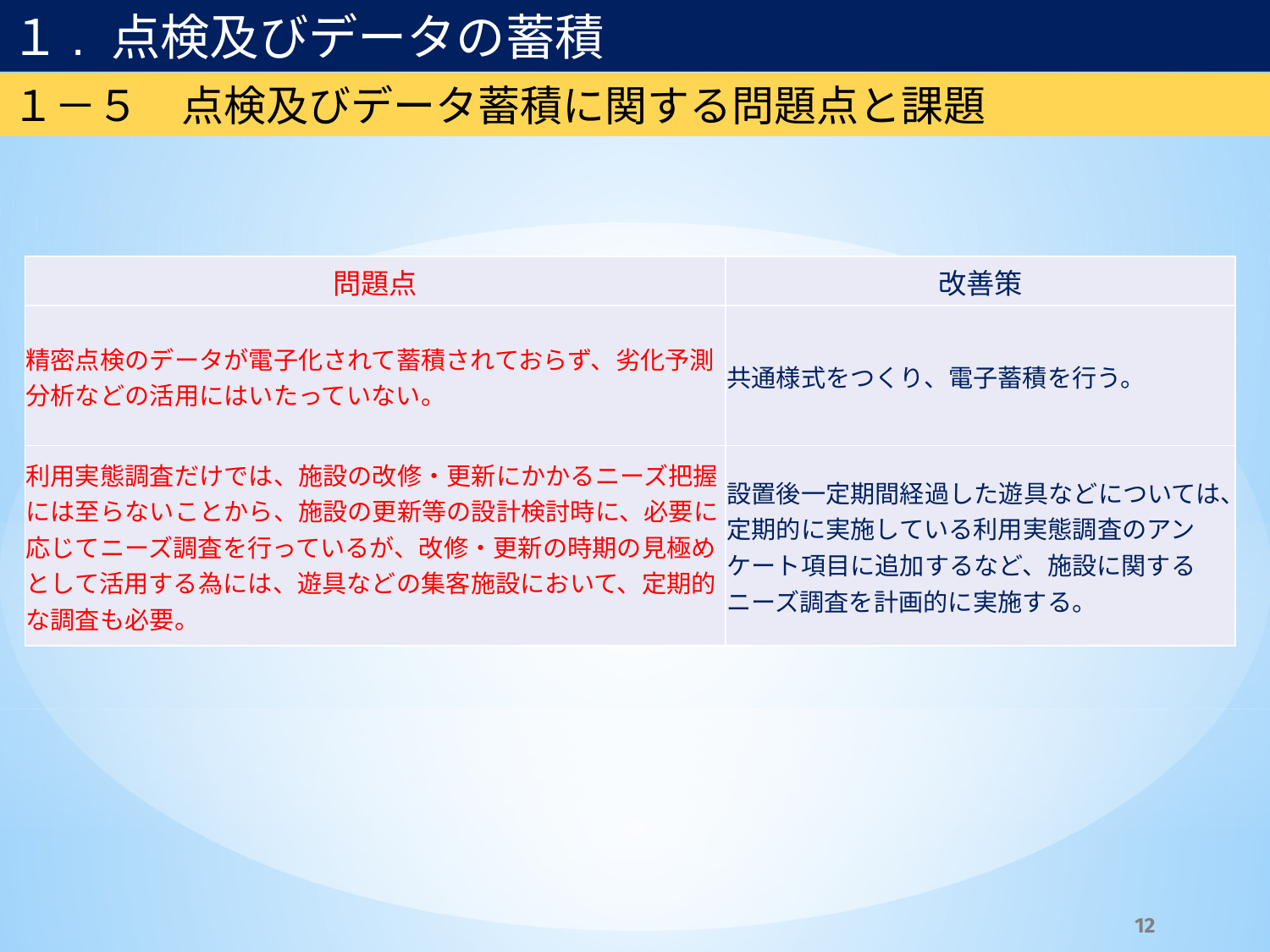

１. 点検及びデータの蓄積
１－５　点検及びデータ蓄積に関する問題点と課題
| 問題点 | 改善策 |
| --- | --- |
| 精密点検のデータが電子化されて蓄積されておらず、劣化予測分析などの活用にはいたっていない。 | 共通様式をつくり、電子蓄積を行う。 |
| 利用実態調査だけでは、施設の改修・更新にかかるニーズ把握には至らないことから、施設の更新等の設計検討時に、必要に応じてニーズ調査を行っているが、改修・更新の時期の見極めとして活用する為には、遊具などの集客施設において、定期的な調査も必要。 | 設置後一定期間経過した遊具などについては、定期的に実施している利用実態調査のアンケート項目に追加するなど、施設に関するニーズ調査を計画的に実施する。 |
12